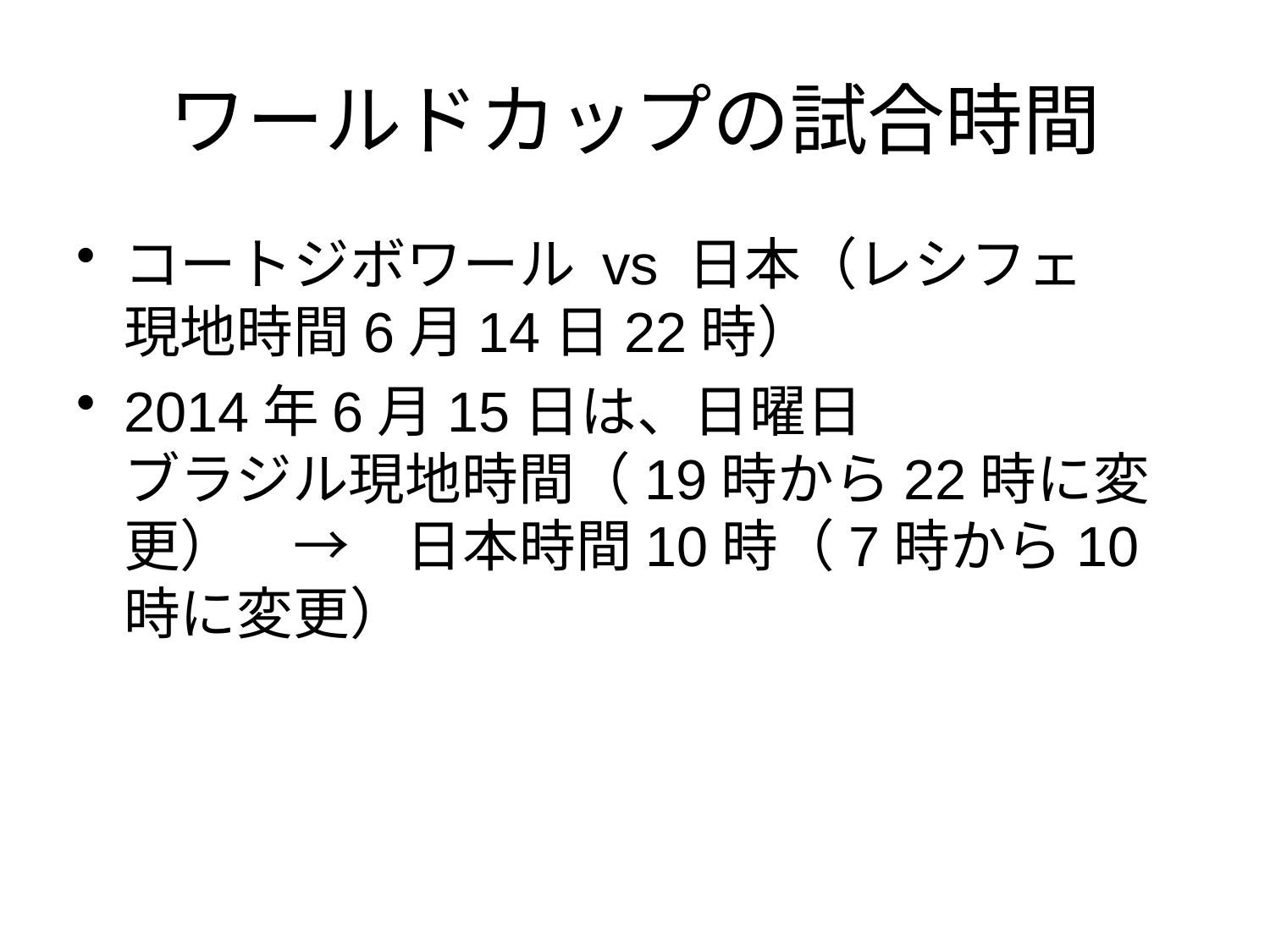

# ワールドカップの試合時間
コートジボワール vs 日本（レシフェ　現地時間6月14日22時）
2014年6月15日は、日曜日
ブラジル現地時間（19時から22時に変更）　→　日本時間10時（7時から10時に変更）